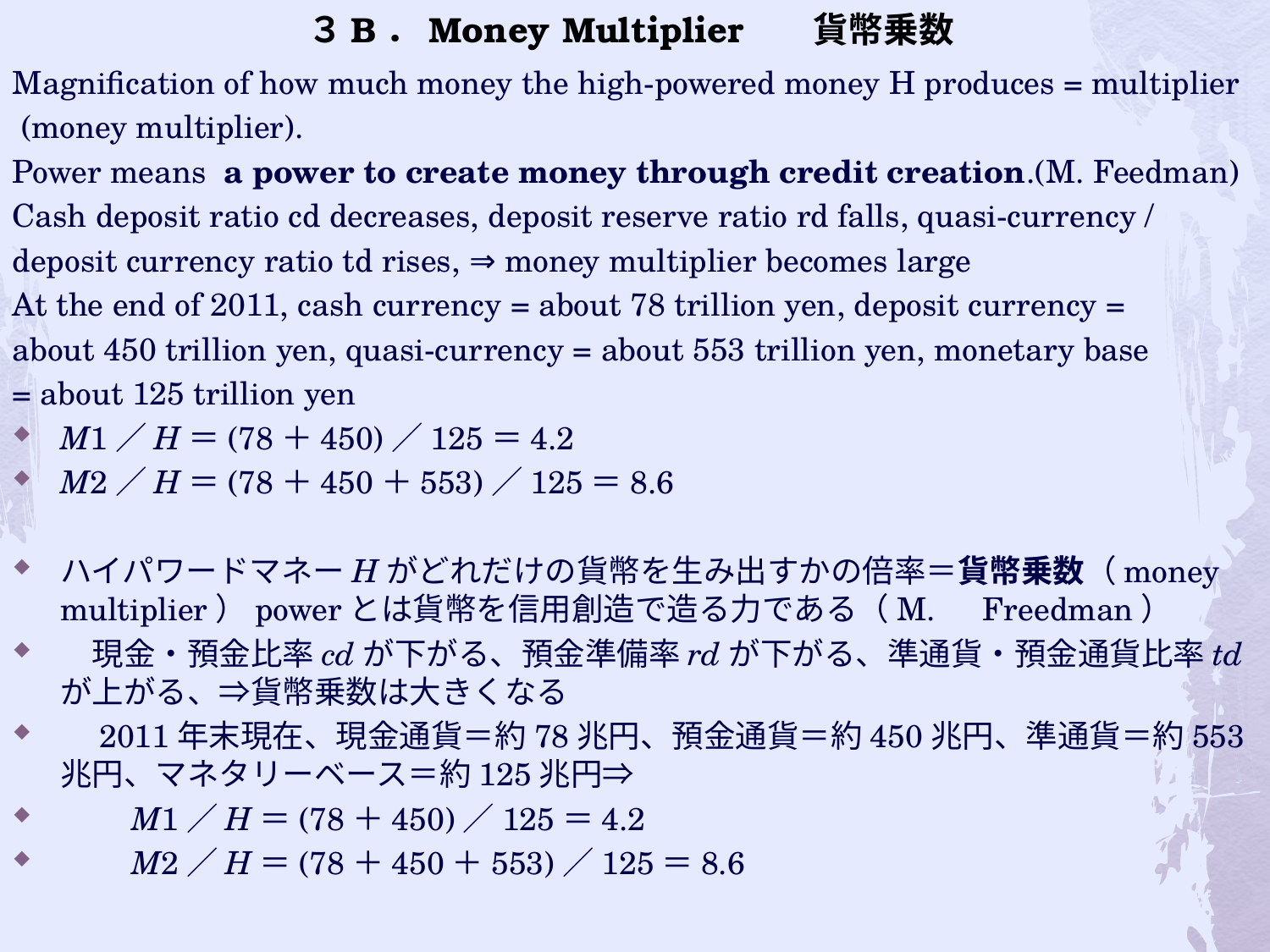

# ３B．Money Multiplier     貨幣乗数
Magnification of how much money the high-powered money H produces = multiplier
 (money multiplier).
Power means  a power to create money through credit creation.(M. Feedman)
Cash deposit ratio cd decreases, deposit reserve ratio rd falls, quasi-currency /
deposit currency ratio td rises, ⇒ money multiplier becomes large
At the end of 2011, cash currency = about 78 trillion yen, deposit currency =
about 450 trillion yen, quasi-currency = about 553 trillion yen, monetary base
= about 125 trillion yen
M1／H＝(78＋450)／125＝4.2
M2／H＝(78＋450＋553)／125＝8.6

ハイパワードマネーHがどれだけの貨幣を生み出すかの倍率＝貨幣乗数（money multiplier）powerとは貨幣を信用創造で造る力である（M.　Freedman）
　現金・預金比率cdが下がる、預金準備率rdが下がる、準通貨・預金通貨比率tdが上がる、⇒貨幣乗数は大きくなる
　2011年末現在、現金通貨＝約78兆円、預金通貨＝約450兆円、準通貨＝約553兆円、マネタリーベース＝約125兆円⇒
　　M1／H＝(78＋450)／125＝4.2
　　M2／H＝(78＋450＋553)／125＝8.6